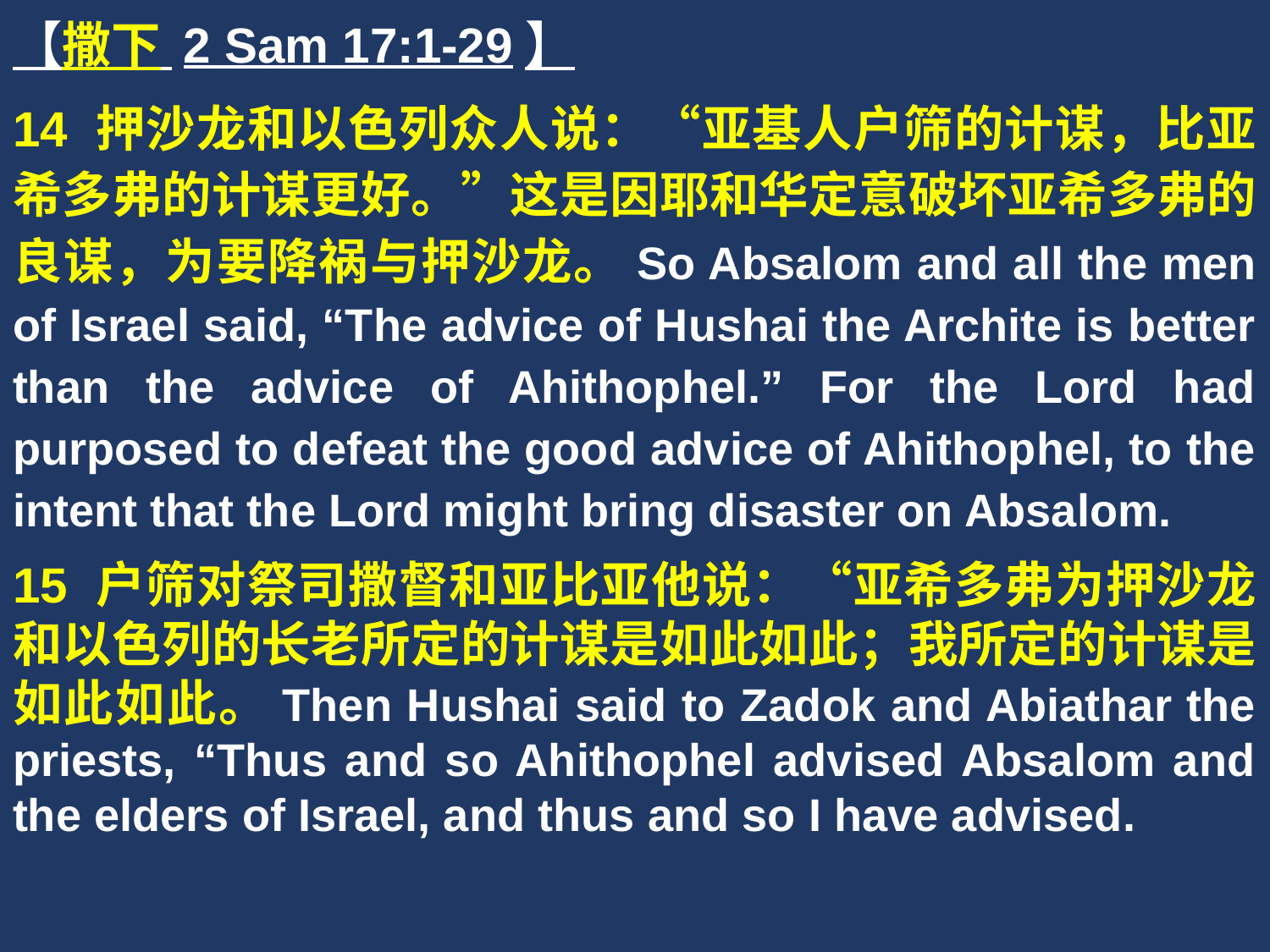

【撒下 2 Sam 17:1-29】
14 押沙龙和以色列众人说：“亚基人户筛的计谋，比亚希多弗的计谋更好。”这是因耶和华定意破坏亚希多弗的良谋，为要降祸与押沙龙。So Absalom and all the men of Israel said, “The advice of Hushai the Archite is better than the advice of Ahithophel.” For the Lord had purposed to defeat the good advice of Ahithophel, to the intent that the Lord might bring disaster on Absalom.
15 户筛对祭司撒督和亚比亚他说：“亚希多弗为押沙龙和以色列的长老所定的计谋是如此如此；我所定的计谋是如此如此。Then Hushai said to Zadok and Abiathar the priests, “Thus and so Ahithophel advised Absalom and the elders of Israel, and thus and so I have advised.